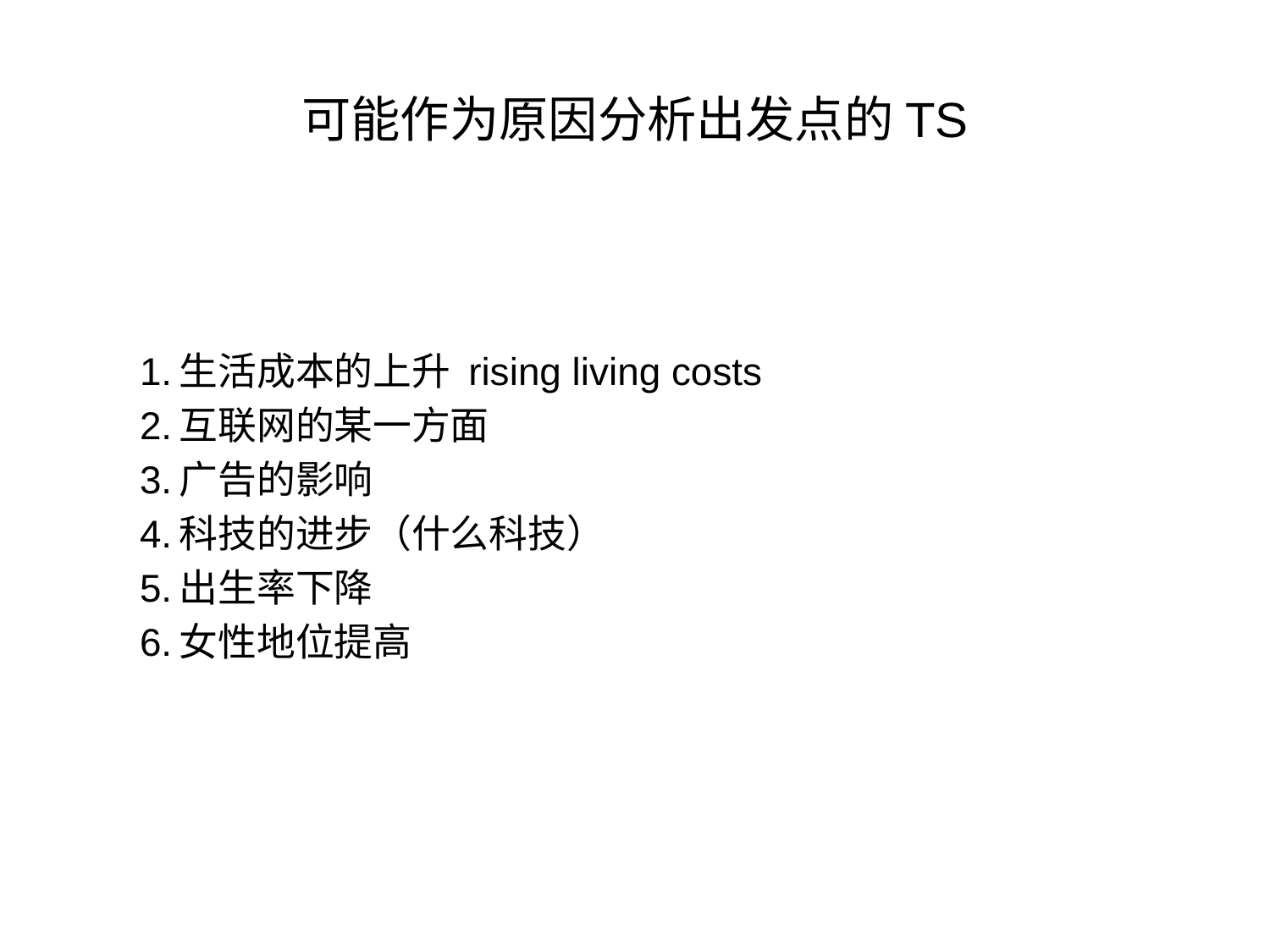

# 可能作为原因分析出发点的TS

生活成本的上升 rising living costs
互联网的某一方面
广告的影响
科技的进步（什么科技）
出生率下降
女性地位提高